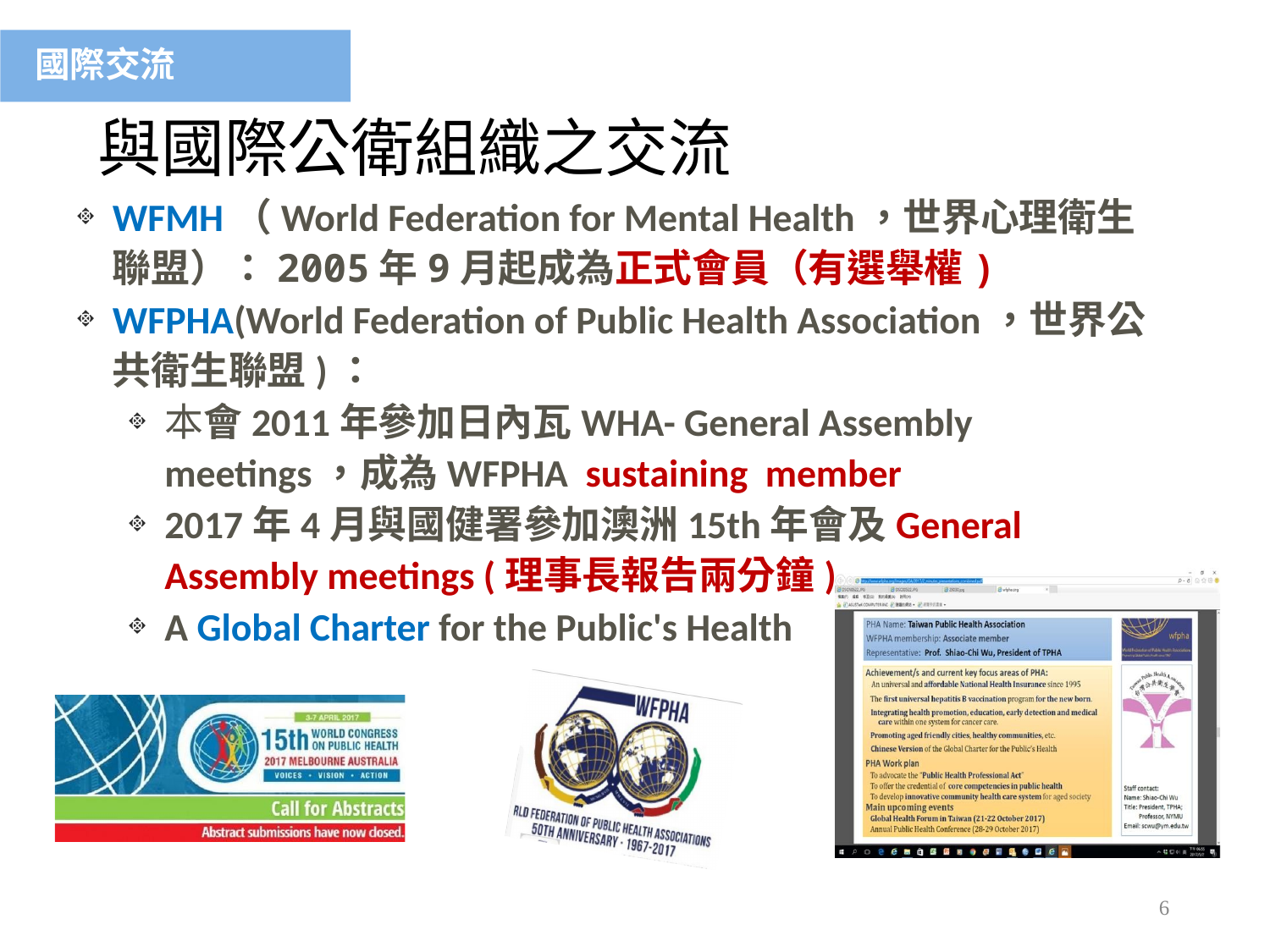

國際交流
# 與國際公衛組織之交流
WFMH（World Federation for Mental Health，世界心理衛生聯盟）：2005年9月起成為正式會員（有選舉權)
WFPHA(World Federation of Public Health Association，世界公共衛生聯盟)：
本會2011年參加日內瓦WHA- General Assembly meetings，成為WFPHA  sustaining  member
2017年4月與國健署參加澳洲15th年會及General Assembly meetings (理事長報告兩分鐘)
A Global Charter for the Public's Health

6